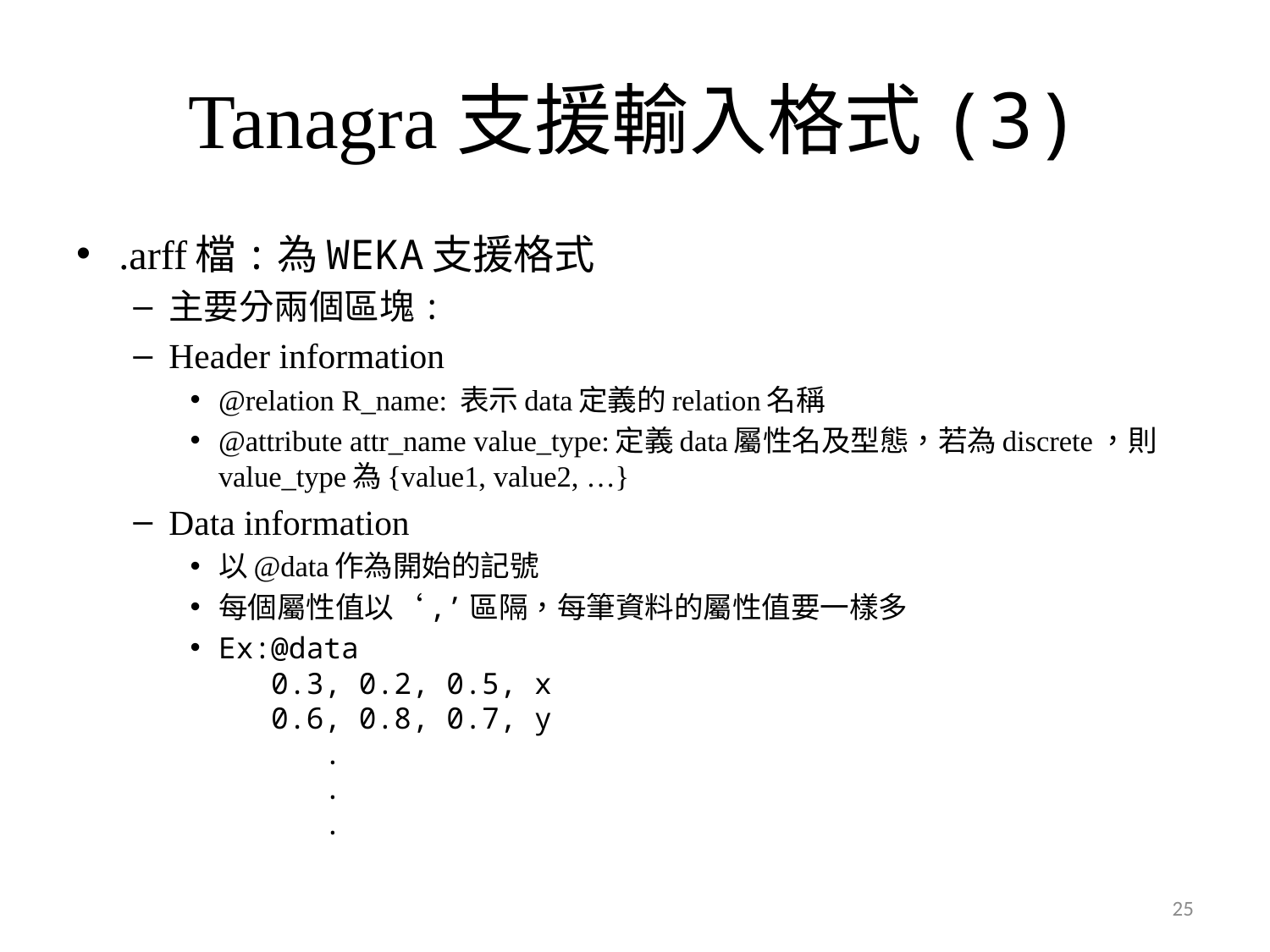

# Tanagra支援輸入格式(3)
.arff檔:為WEKA支援格式
主要分兩個區塊:
Header information
@relation R_name: 表示data定義的relation名稱
@attribute attr_name value_type:定義data屬性名及型態，若為discrete，則value_type為{value1, value2, …}
Data information
以@data作為開始的記號
每個屬性值以‘,’區隔，每筆資料的屬性值要一樣多
Ex:@data
   0.3, 0.2, 0.5, x
   0.6, 0.8, 0.7, y
	.
	.
	.
25